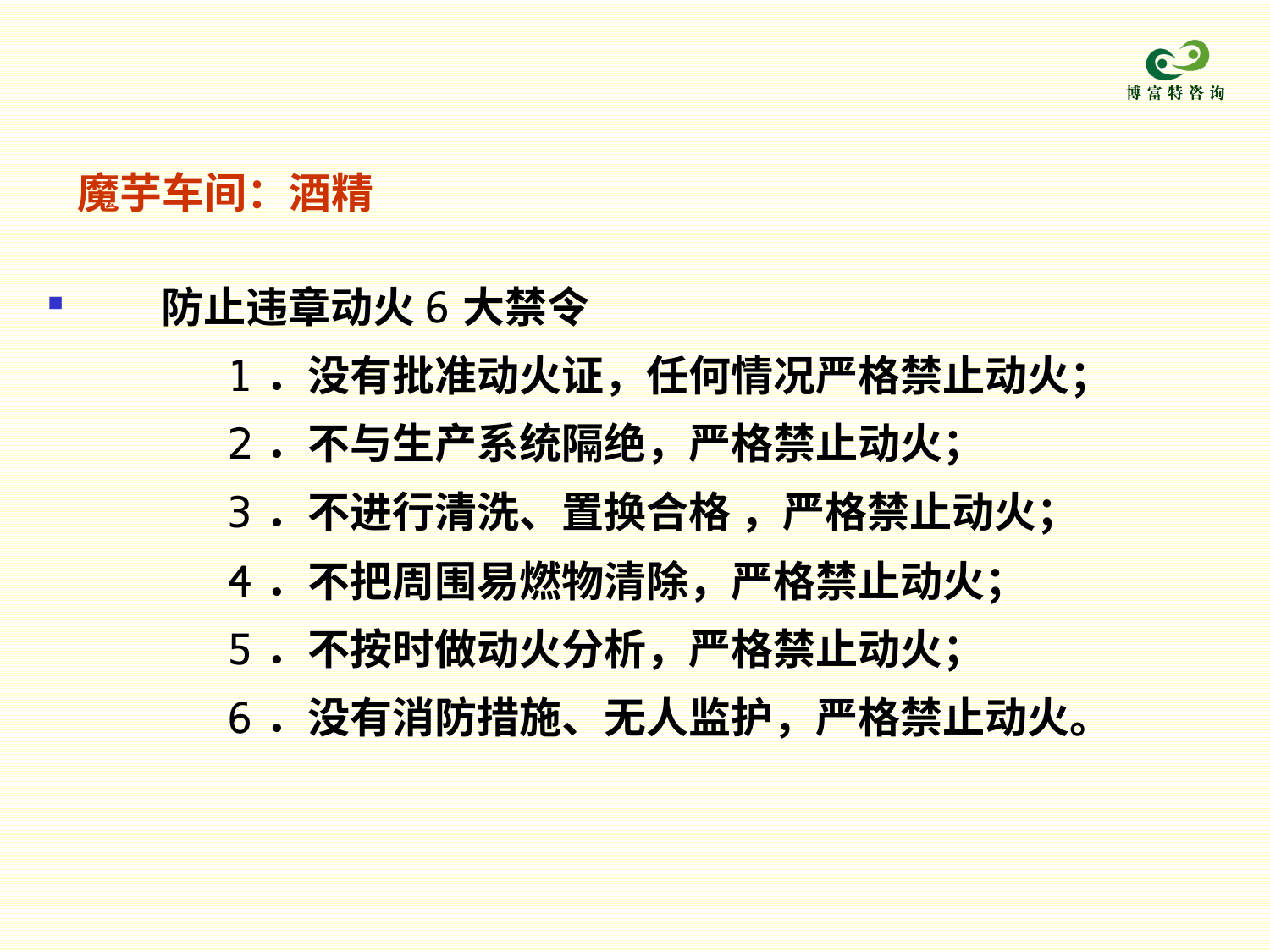

魔芋车间：酒精
      防止违章动火6大禁令
    　　1．没有批准动火证，任何情况严格禁止动火；
    　　2．不与生产系统隔绝，严格禁止动火；
    　　3．不进行清洗、置换合格 ，严格禁止动火；
    　　4．不把周围易燃物清除，严格禁止动火；
    　　5．不按时做动火分析，严格禁止动火；
    　　6．没有消防措施、无人监护，严格禁止动火。